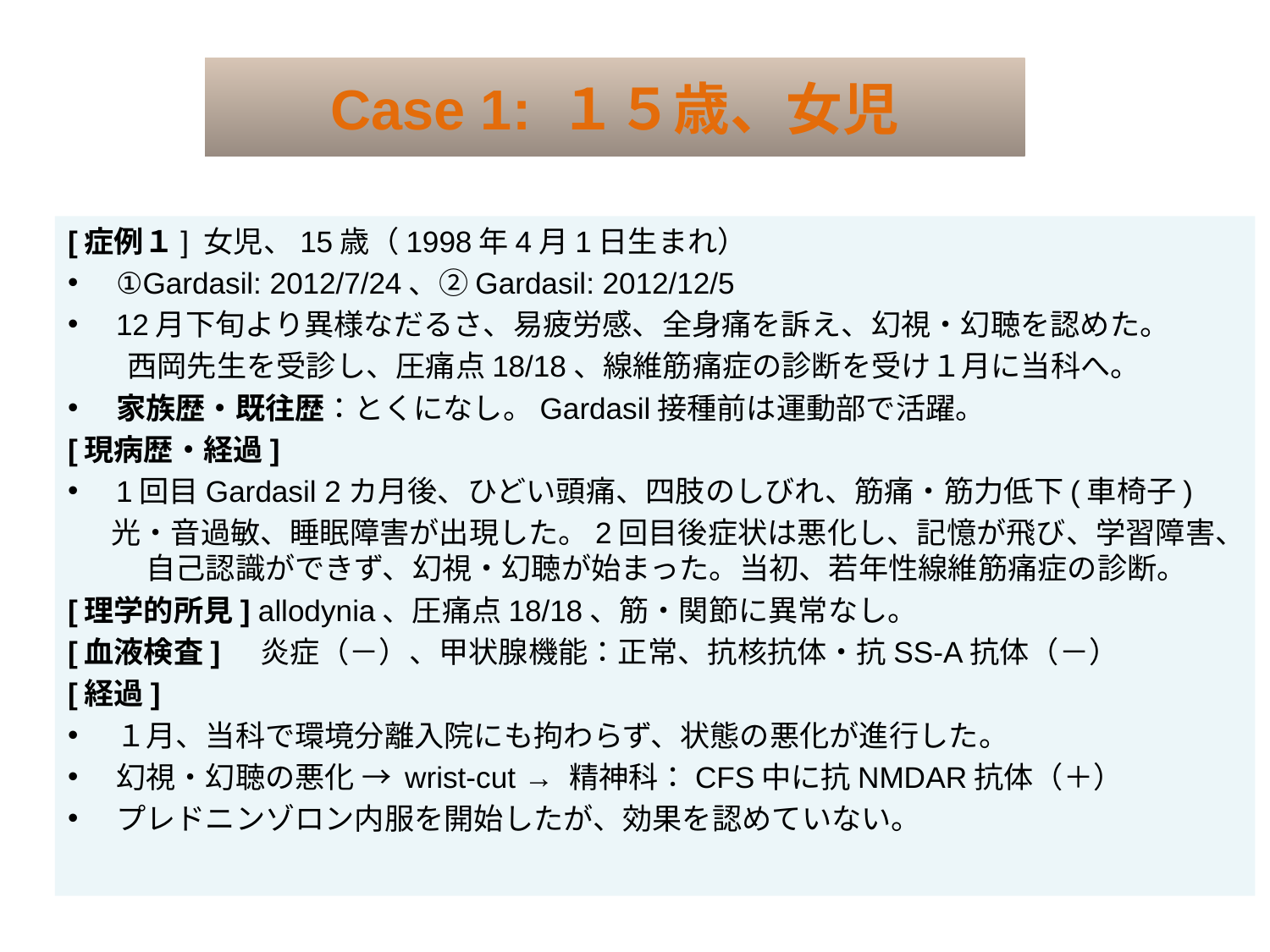

# Case 1: １５歳、女児
[症例１] 女児、15歳（1998年4月1日生まれ）
①Gardasil: 2012/7/24、②Gardasil: 2012/12/5
12月下旬より異様なだるさ、易疲労感、全身痛を訴え、幻視・幻聴を認めた。
　　西岡先生を受診し、圧痛点18/18、線維筋痛症の診断を受け１月に当科へ。
家族歴・既往歴：とくになし。Gardasil接種前は運動部で活躍。
[現病歴・経過]
1回目Gardasil 2カ月後、ひどい頭痛、四肢のしびれ、筋痛・筋力低下(車椅子)
　  光・音過敏、睡眠障害が出現した。2回目後症状は悪化し、記憶が飛び、学習障害、　自己認識ができず、幻視・幻聴が始まった。当初、若年性線維筋痛症の診断。
[理学的所見] allodynia、圧痛点18/18、筋・関節に異常なし。
[血液検査]    炎症（－）、甲状腺機能：正常、抗核抗体・抗SS-A抗体（－）
[経過]
１月、当科で環境分離入院にも拘わらず、状態の悪化が進行した。
幻視・幻聴の悪化 → wrist-cut → 精神科：CFS中に抗NMDAR抗体（＋）
プレドニンゾロン内服を開始したが、効果を認めていない。